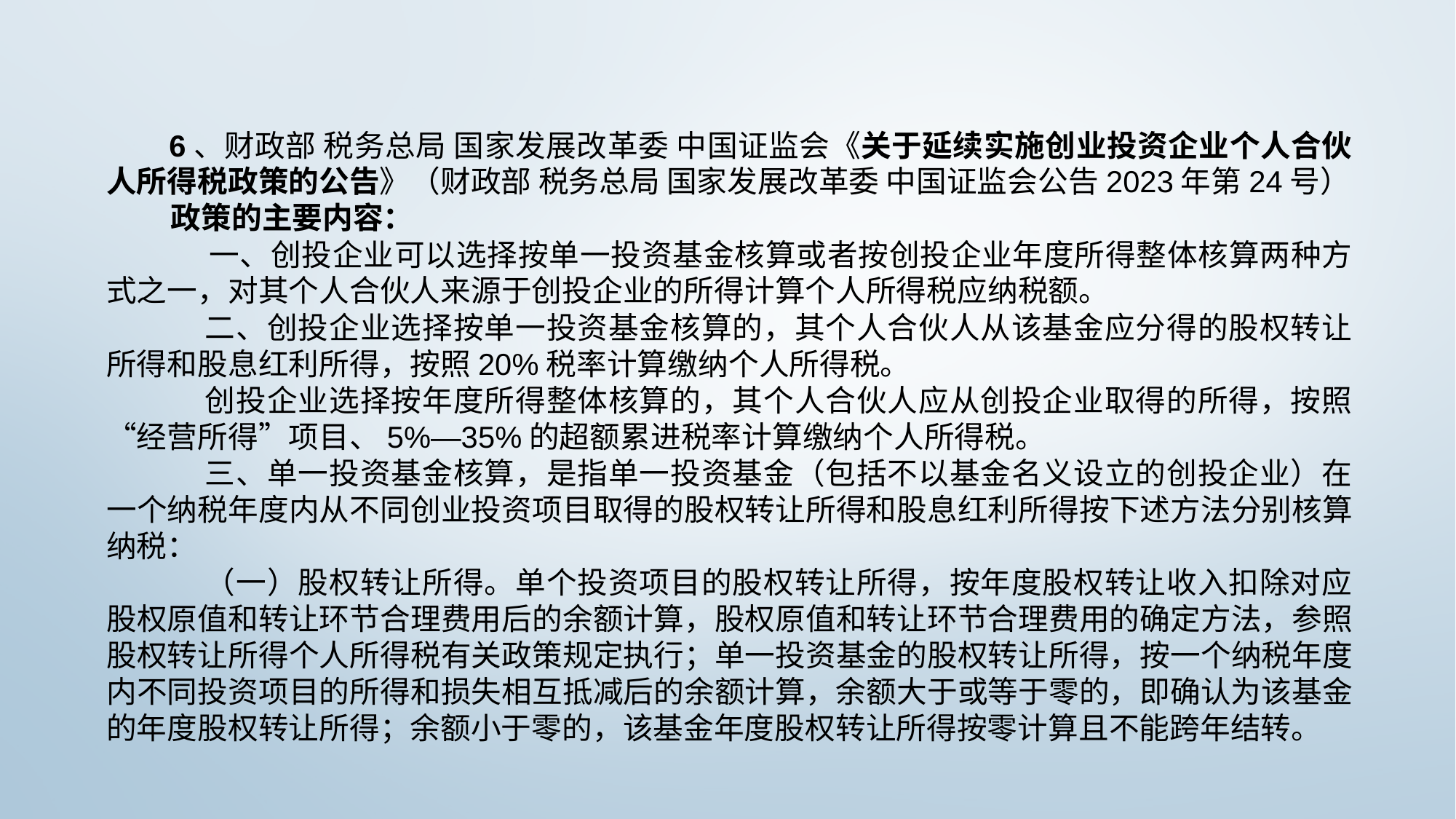

6、财政部 税务总局 国家发展改革委 中国证监会《关于延续实施创业投资企业个人合伙人所得税政策的公告》（财政部 税务总局 国家发展改革委 中国证监会公告2023年第24号）
   政策的主要内容：
        一、创投企业可以选择按单一投资基金核算或者按创投企业年度所得整体核算两种方式之一，对其个人合伙人来源于创投企业的所得计算个人所得税应纳税额。
　　二、创投企业选择按单一投资基金核算的，其个人合伙人从该基金应分得的股权转让所得和股息红利所得，按照20%税率计算缴纳个人所得税。
　　创投企业选择按年度所得整体核算的，其个人合伙人应从创投企业取得的所得，按照“经营所得”项目、5%—35%的超额累进税率计算缴纳个人所得税。
　　三、单一投资基金核算，是指单一投资基金（包括不以基金名义设立的创投企业）在一个纳税年度内从不同创业投资项目取得的股权转让所得和股息红利所得按下述方法分别核算纳税：
　　（一）股权转让所得。单个投资项目的股权转让所得，按年度股权转让收入扣除对应股权原值和转让环节合理费用后的余额计算，股权原值和转让环节合理费用的确定方法，参照股权转让所得个人所得税有关政策规定执行；单一投资基金的股权转让所得，按一个纳税年度内不同投资项目的所得和损失相互抵减后的余额计算，余额大于或等于零的，即确认为该基金的年度股权转让所得；余额小于零的，该基金年度股权转让所得按零计算且不能跨年结转。